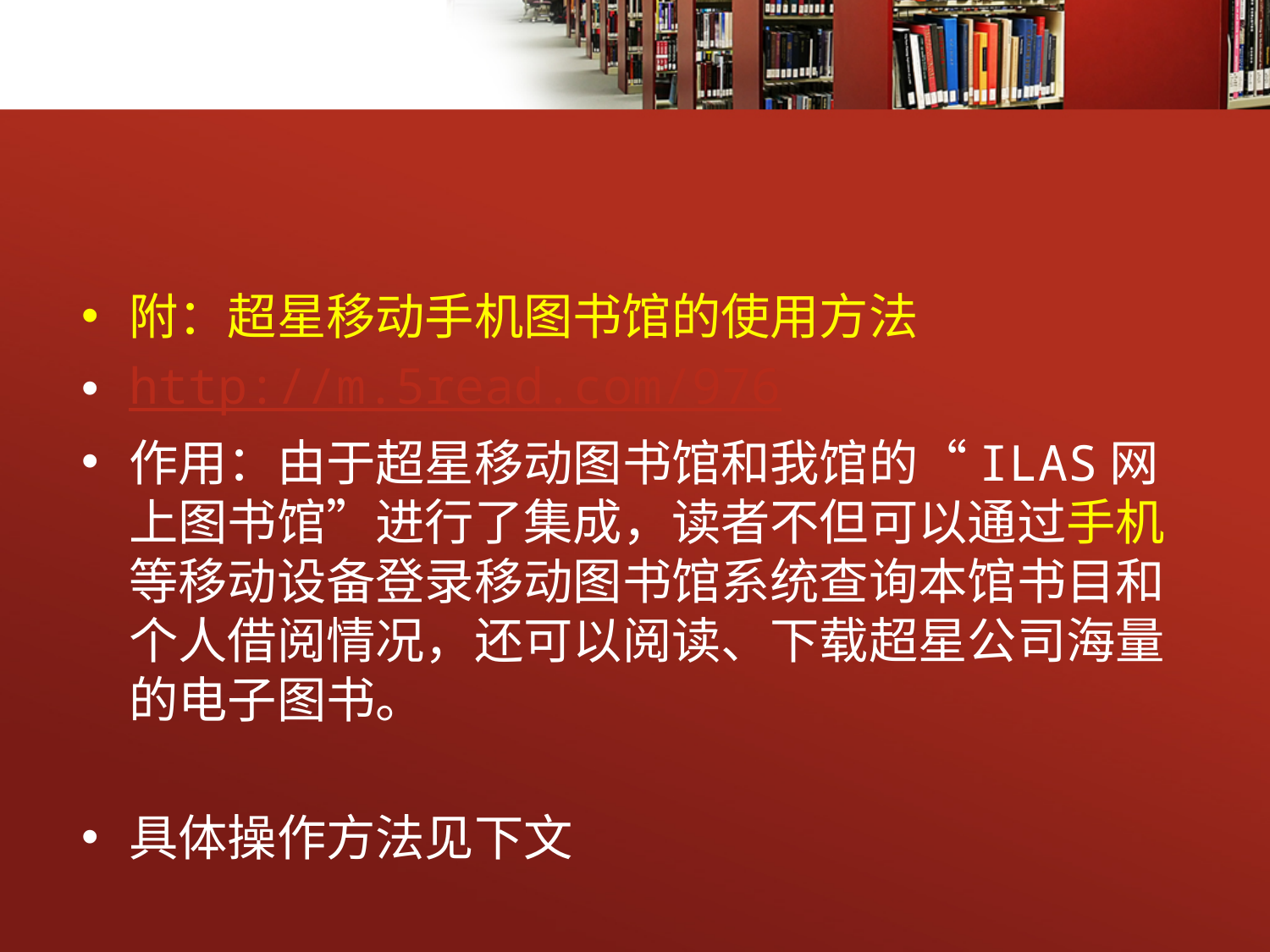

附：超星移动手机图书馆的使用方法
http://m.5read.com/976
作用：由于超星移动图书馆和我馆的“ILAS网上图书馆”进行了集成，读者不但可以通过手机等移动设备登录移动图书馆系统查询本馆书目和个人借阅情况，还可以阅读、下载超星公司海量的电子图书。

具体操作方法见下文